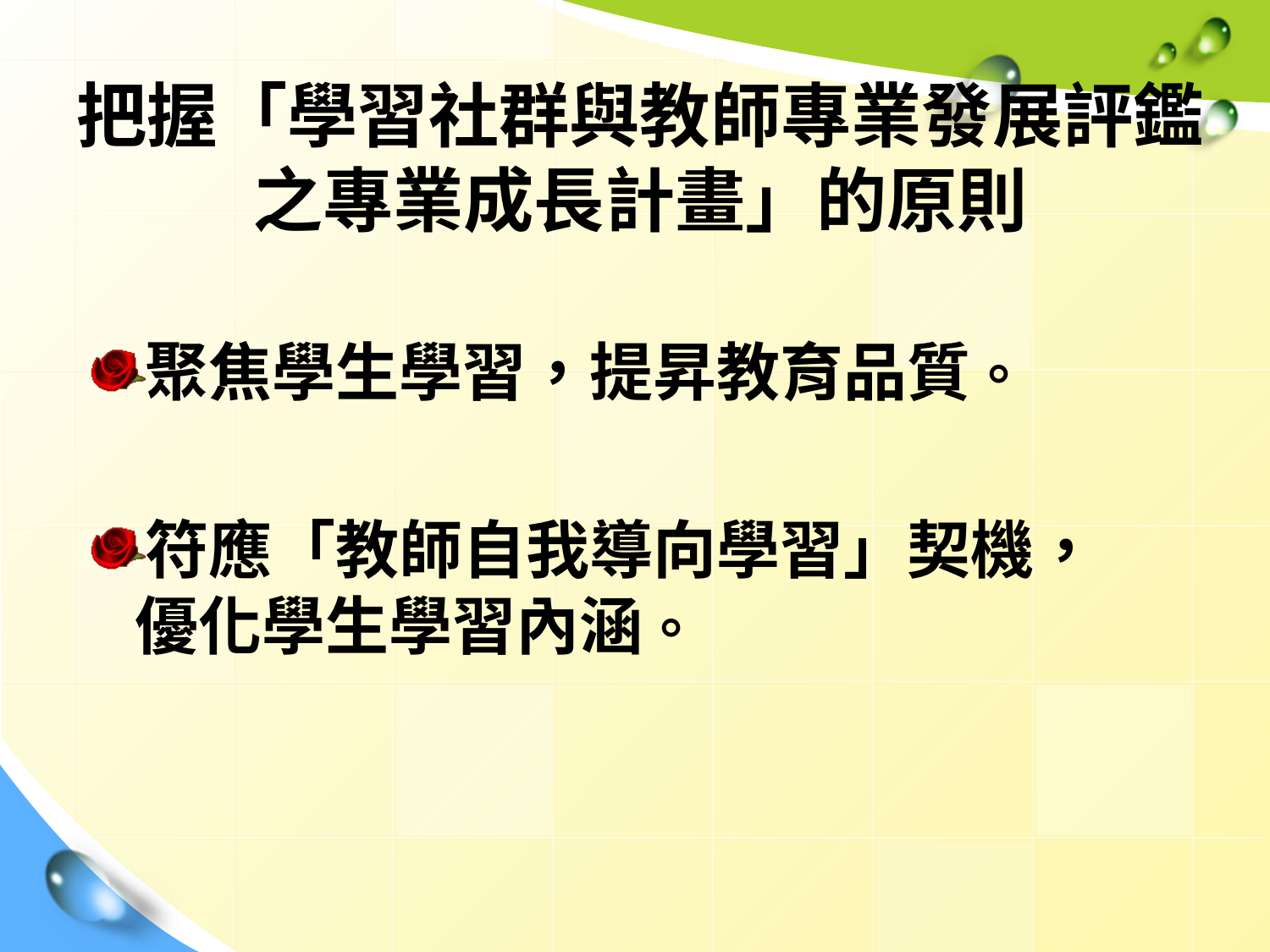

把握「學習社群與教師專業發展評鑑之專業成長計畫」的原則

聚焦學生學習，提昇教育品質。

符應「教師自我導向學習」契機，    優化學生學習內涵。